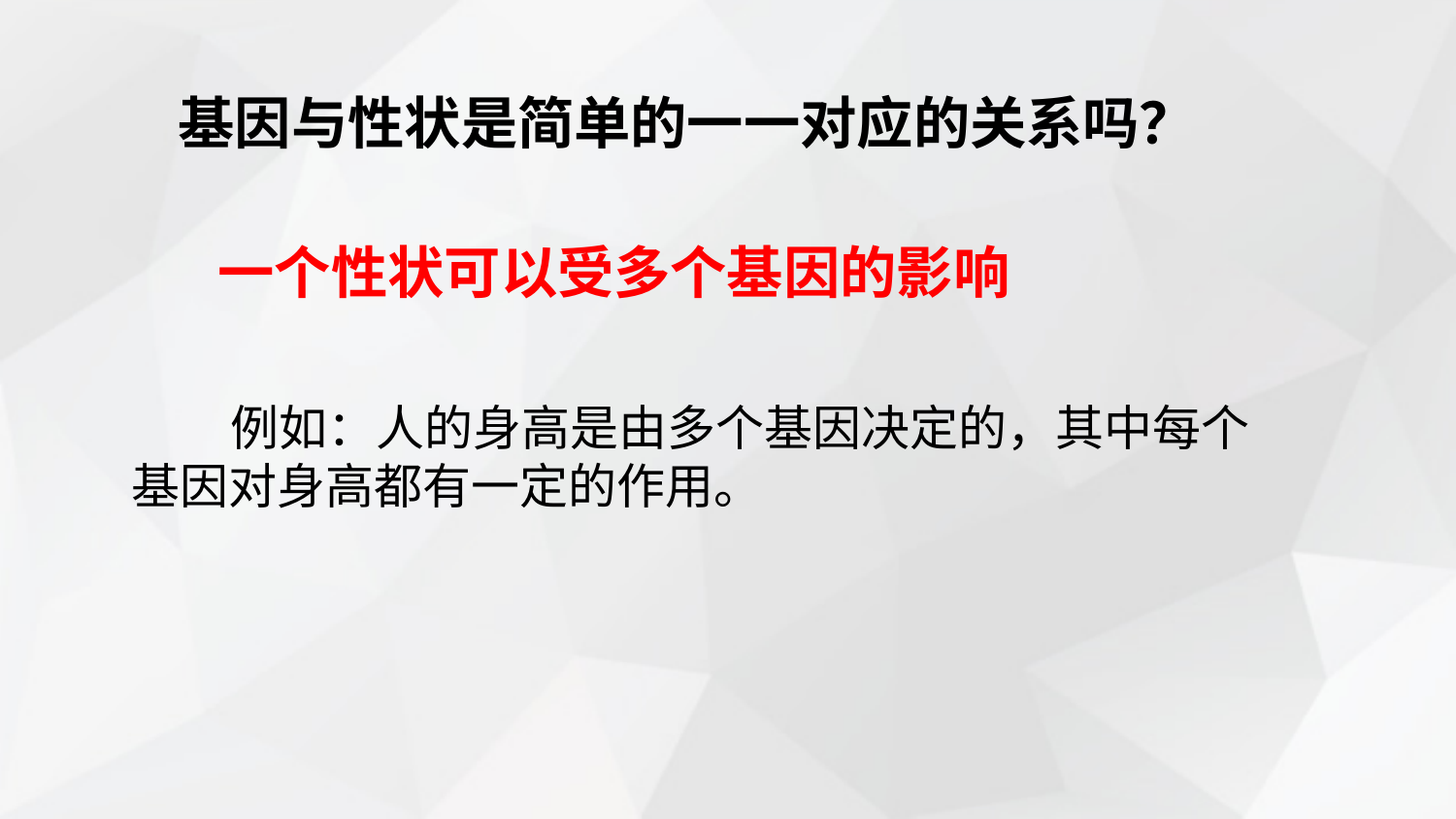

基因与性状是简单的一一对应的关系吗？
一个性状可以受多个基因的影响
        例如：人的身高是由多个基因决定的，其中每个基因对身高都有一定的作用。